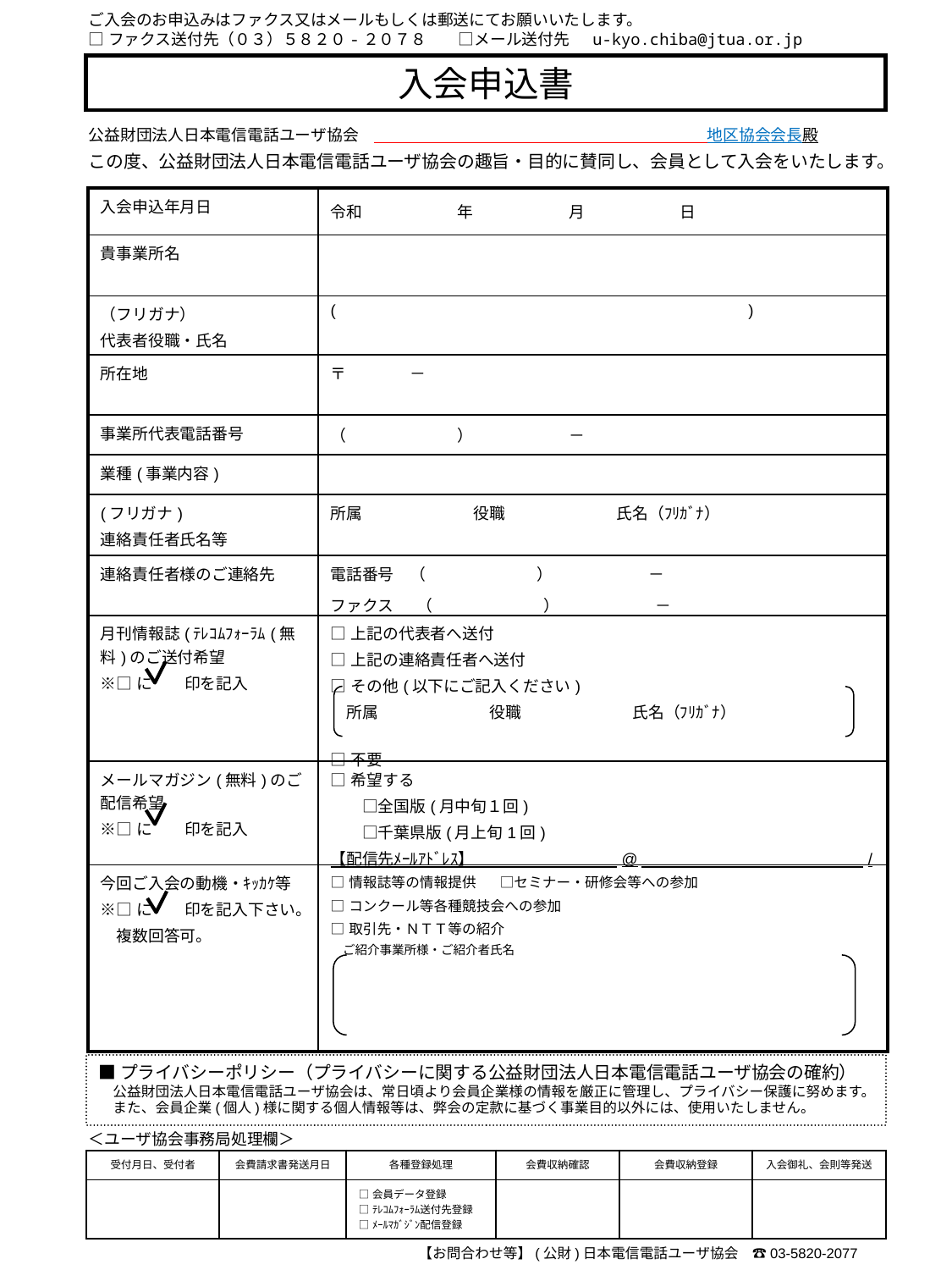

ご入会のお申込みはファクス又はメールもしくは郵送にてお願いいたします。
□ファクス送付先（０３）５８２０-２０７８　　□メール送付先　 u-kyo.chiba@jtua.or.jp
入会申込書
公益財団法人日本電信電話ユーザ協会　　　　　　　　　　　　　　　　　　　　　　地区協会会長殿

この度、公益財団法人日本電信電話ユーザ協会の趣旨・目的に賛同し、会員として入会をいたします。
| 入会申込年月日 | 令和　　　　　　年　　　　　　月　　　　　　日 |
| --- | --- |
| 貴事業所名 |  |
| （フリガナ） 代表者役職・氏名 | ( ) |
| 所在地 | 〒　　　　－ |
| 事業所代表電話番号 | （　　　　　　　）　　　　　　－ |
| 業種(事業内容) |  |
| (フリガナ) 連絡責任者氏名等 | 所属　　　　　　　役職　　　　　　　氏名（ﾌﾘｶﾞﾅ） |
| 連絡責任者様のご連絡先 | 電話番号　（　　　　　　　）　　　　　　－ ファクス　 （　　　　　　　）　　　　　　－ |
| 月刊情報誌(ﾃﾚｺﾑﾌｫｰﾗﾑ(無料)のご送付希望 ※□に　　印を記入 | □上記の代表者へ送付 □上記の連絡責任者へ送付 □その他(以下にご記入ください) 　所属　　　　　　　役職　　　　　　　氏名（ﾌﾘｶﾞﾅ） □不要 |
| メールマガジン(無料)のご配信希望 ※□に　　印を記入 | □希望する 　　□全国版(月中旬１回) 　　□千葉県版(月上旬1回) 【配信先ﾒｰﾙｱﾄﾞﾚｽ】　　　　　　　　　@　　　　　　　　　　　　　　/ |
| 今回ご入会の動機・ｷｯｶｹ等 ※□に　　印を記入下さい。 　複数回答可。 | □情報誌等の情報提供　 □セミナー・研修会等への参加　　 □コンクール等各種競技会への参加　 　 □取引先・ＮＴＴ等の紹介 　　 　ご紹介事業所様・ご紹介者氏名 |

■プライバシーポリシー（プライバシーに関する公益財団法人日本電信電話ユーザ協会の確約）
　公益財団法人日本電信電話ユーザ協会は、常日頃より会員企業様の情報を厳正に管理し、プライバシー保護に努めます。
　また、会員企業(個人)様に関する個人情報等は、弊会の定款に基づく事業目的以外には、使用いたしません。
＜ユーザ協会事務局処理欄＞
| 受付月日、受付者 | 会費請求書発送月日 | 各種登録処理 | 会費収納確認 | 会費収納登録 | 入会御礼、会則等発送 |
| --- | --- | --- | --- | --- | --- |
|  |  | □会員データ登録 □ﾃﾚｺﾑﾌｫｰﾗﾑ送付先登録 □ﾒｰﾙﾏｶﾞｼﾞﾝ配信登録 |  |  |  |
【お問合わせ等】(公財)日本電信電話ユーザ協会　☎03-5820-2077